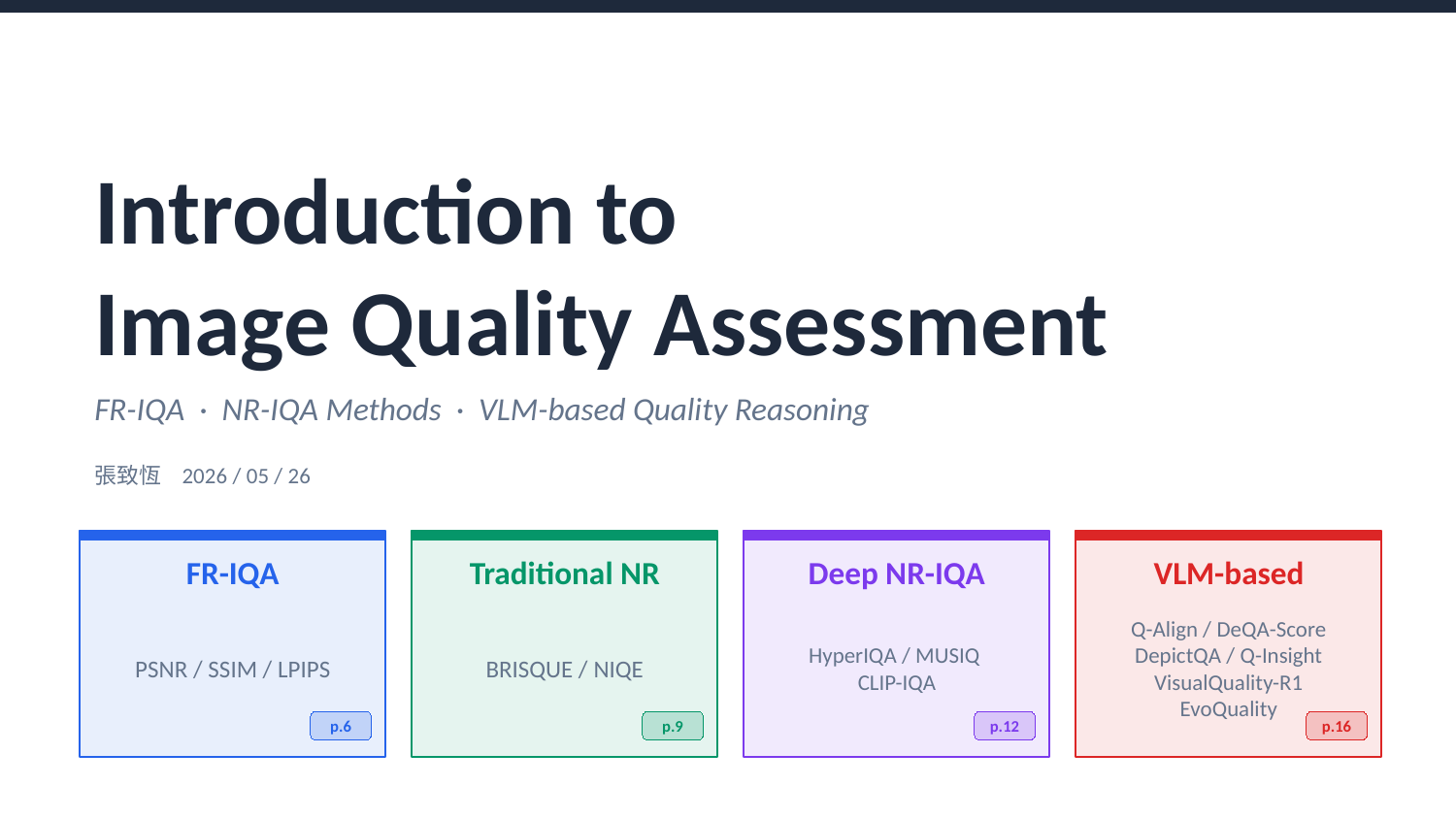

Introduction to
Image Quality Assessment
FR-IQA  ·  NR-IQA Methods  ·  VLM-based Quality Reasoning
張致恆   2026 / 05 / 26

FR-IQA
Traditional NR
Deep NR-IQA
VLM-based
PSNR / SSIM / LPIPS
BRISQUE / NIQE
HyperIQA / MUSIQ
CLIP-IQA
Q-Align / DeQA-Score
DepictQA / Q-Insight VisualQuality-R1 EvoQuality
p.6
p.9
p.12
p.16